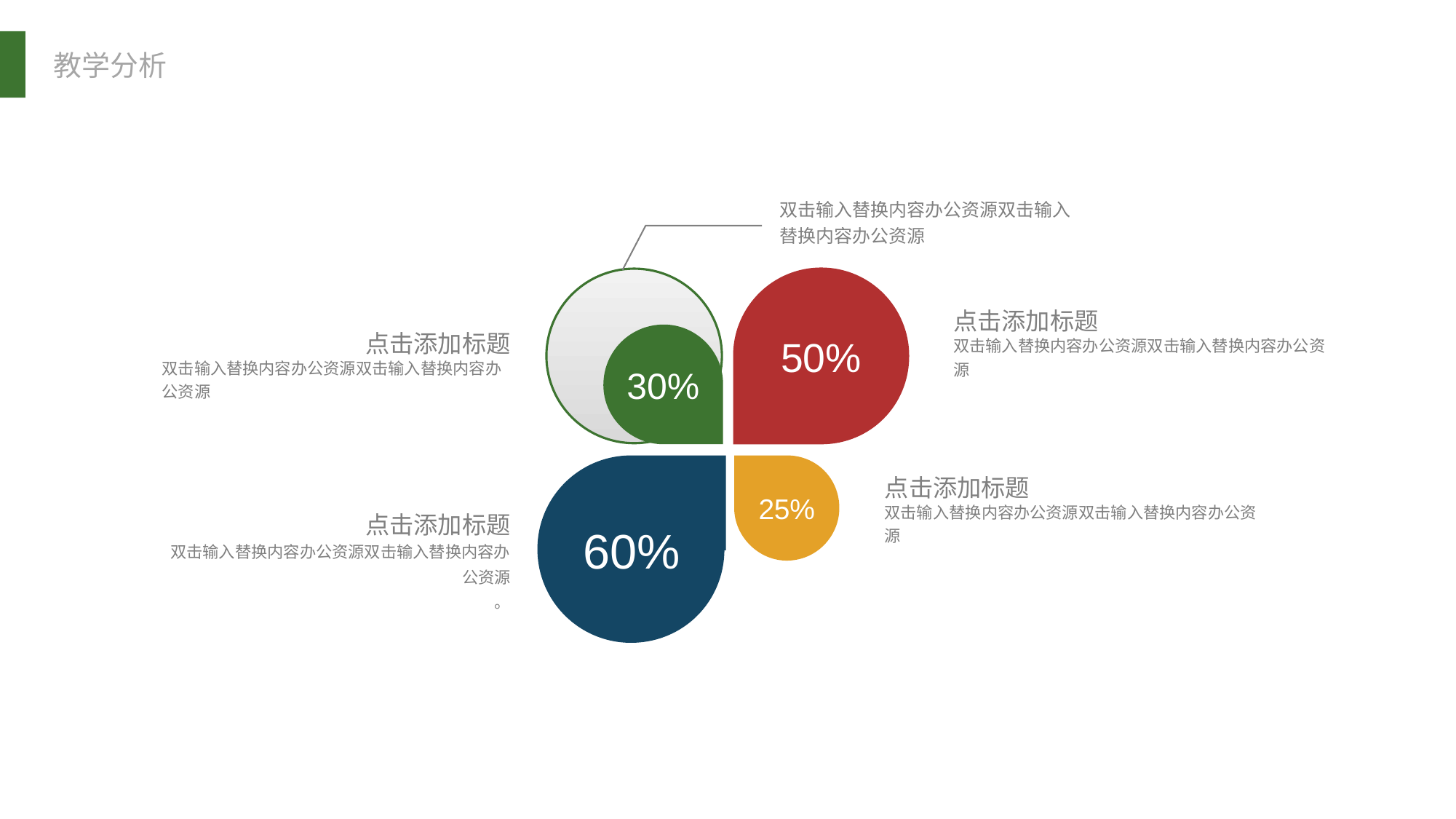

双击输入替换内容办公资源双击输入替换内容办公资源

50%
点击添加标题
点击添加标题
30%
双击输入替换内容办公资源双击输入替换内容办公资源
双击输入替换内容办公资源双击输入替换内容办公资源
60%
25%
点击添加标题
双击输入替换内容办公资源双击输入替换内容办公资源
点击添加标题
双击输入替换内容办公资源双击输入替换内容办公资源
。